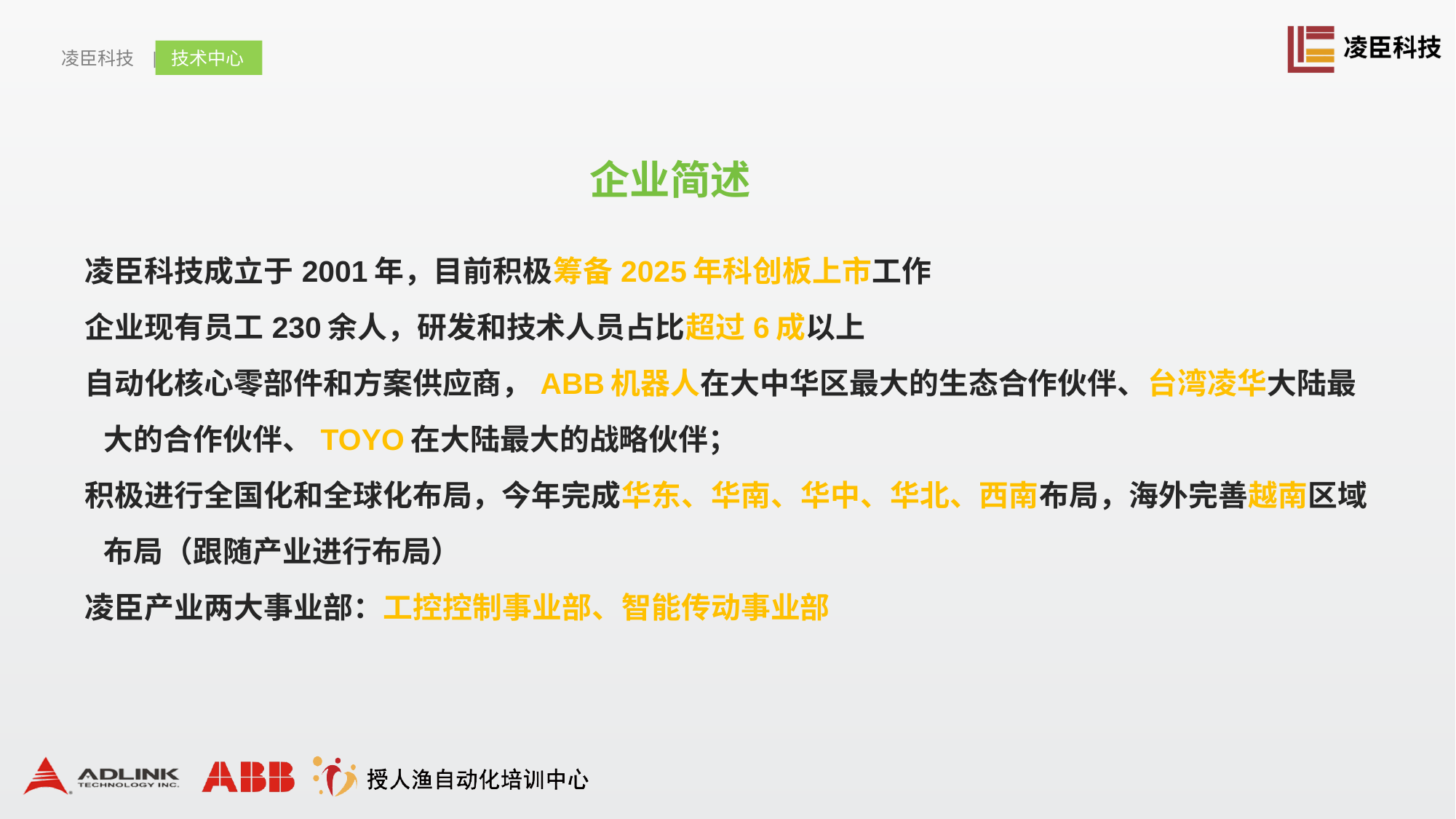

企业简述
凌臣科技成立于2001年，目前积极筹备2025年科创板上市工作
企业现有员工230余人，研发和技术人员占比超过6成以上
自动化核心零部件和方案供应商，ABB机器人在大中华区最大的生态合作伙伴、台湾凌华大陆最大的合作伙伴、TOYO在大陆最大的战略伙伴；
积极进行全国化和全球化布局，今年完成华东、华南、华中、华北、西南布局，海外完善越南区域布局（跟随产业进行布局）
凌臣产业两大事业部：工控控制事业部、智能传动事业部